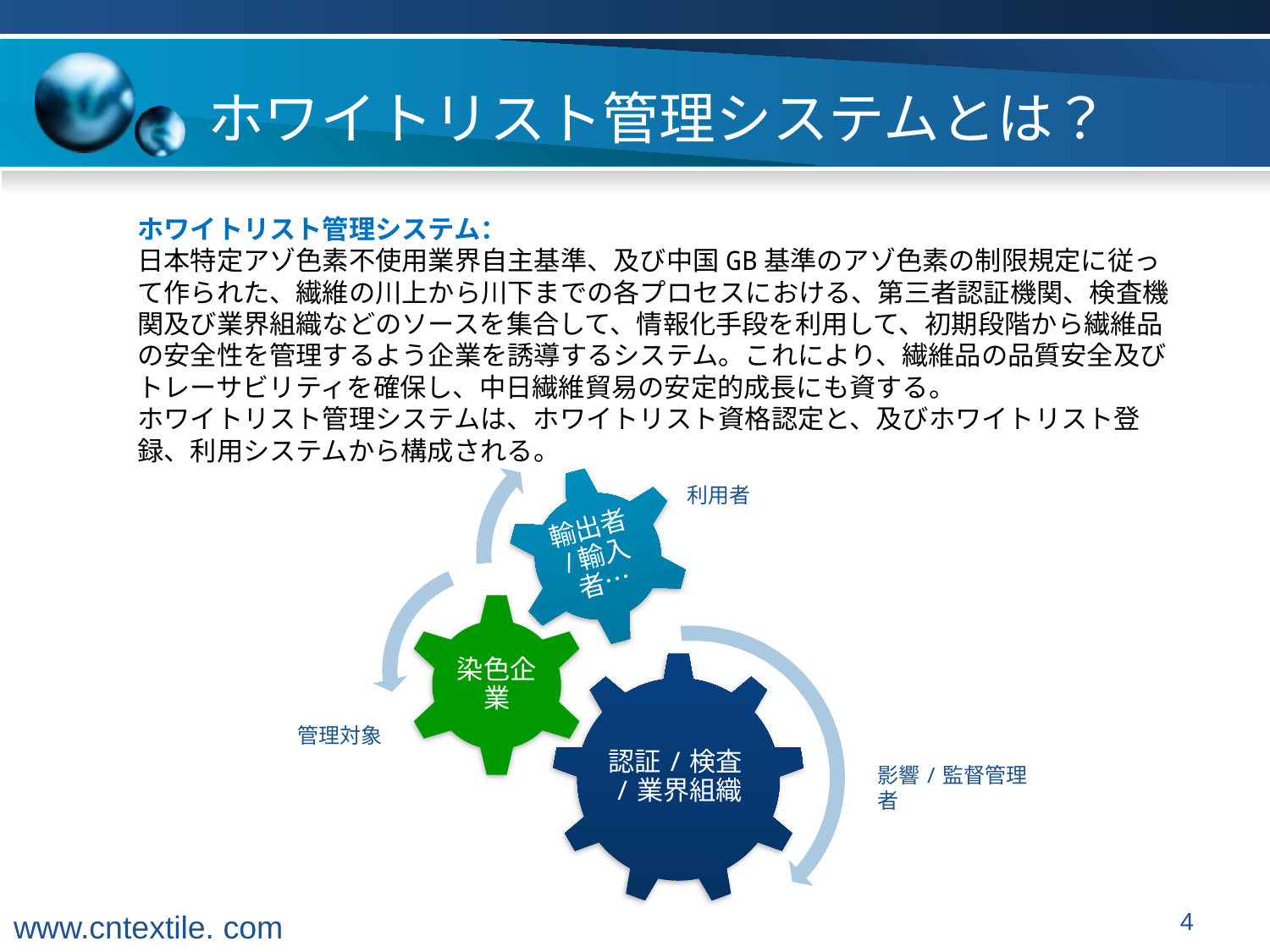

ホワイトリスト管理システムとは？
ホワイトリスト管理システム：
日本特定アゾ色素不使用業界自主基準、及び中国GB基準のアゾ色素の制限規定に従って作られた、繊維の川上から川下までの各プロセスにおける、第三者認証機関、検査機関及び業界組織などのソースを集合して、情報化手段を利用して、初期段階から繊維品の安全性を管理するよう企業を誘導するシステム。これにより、繊維品の品質安全及びトレーサビリティを確保し、中日繊維貿易の安定的成長にも資する。
ホワイトリスト管理システムは、ホワイトリスト資格認定と、及びホワイトリスト登録、利用システムから構成される。
認証/検査/業界組織
染色企業
輸出者/輸入者…
利用者
管理対象
影響/監督管理者
4
www.cntextile. com